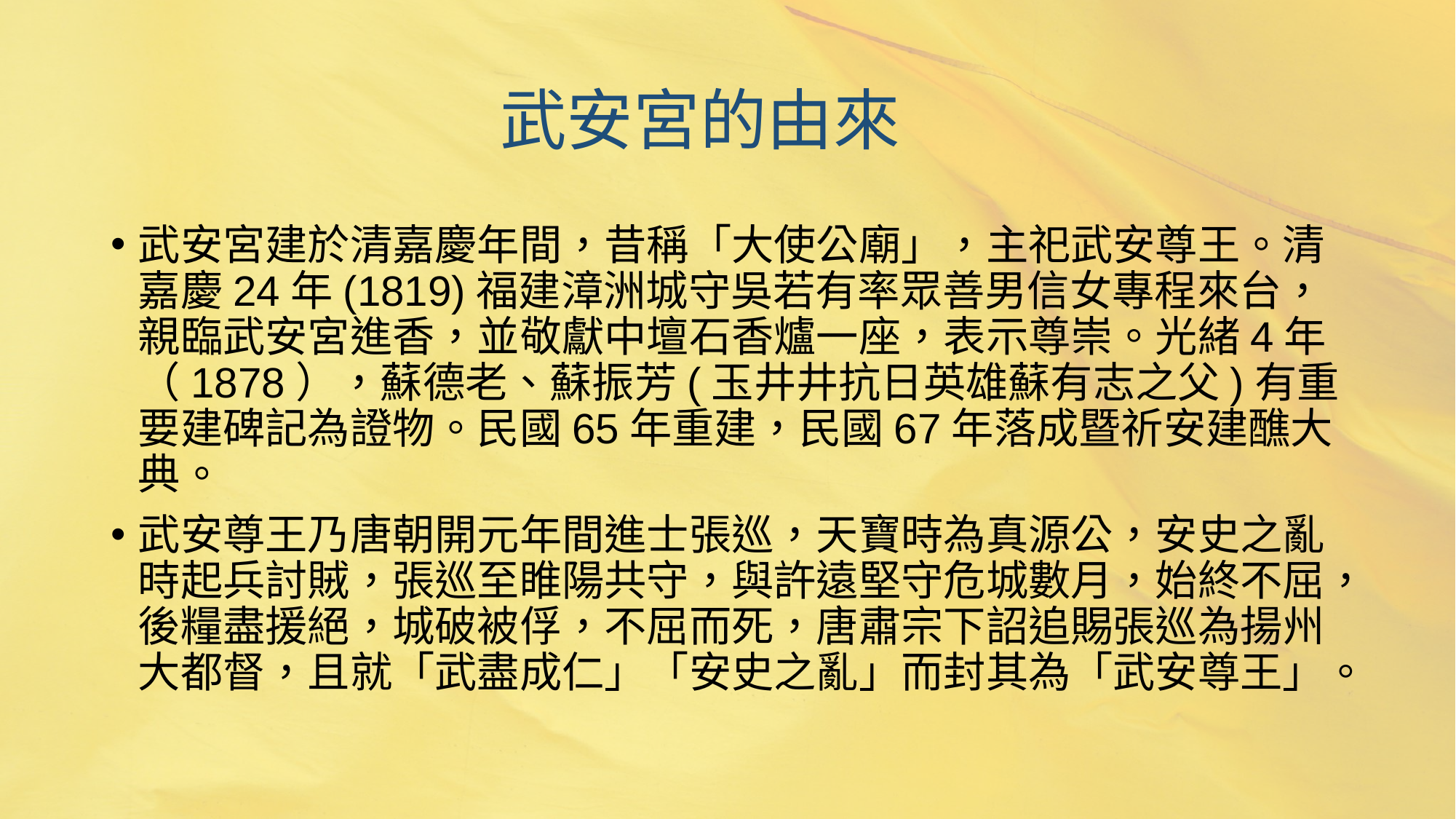

# 武安宮的由來
武安宮建於清嘉慶年間，昔稱「大使公廟」，主祀武安尊王。清嘉慶24年(1819)福建漳洲城守吳若有率眾善男信女專程來台，親臨武安宮進香，並敬獻中壇石香爐一座，表示尊崇。光緒4年（1878），蘇德老、蘇振芳(玉井井抗日英雄蘇有志之父)有重要建碑記為證物。民國65年重建，民國67年落成暨祈安建醮大典。
武安尊王乃唐朝開元年間進士張巡，天寶時為真源公，安史之亂時起兵討賊，張巡至睢陽共守，與許遠堅守危城數月，始終不屈，後糧盡援絕，城破被俘，不屈而死，唐肅宗下詔追賜張巡為揚州大都督，且就「武盡成仁」「安史之亂」而封其為「武安尊王」。